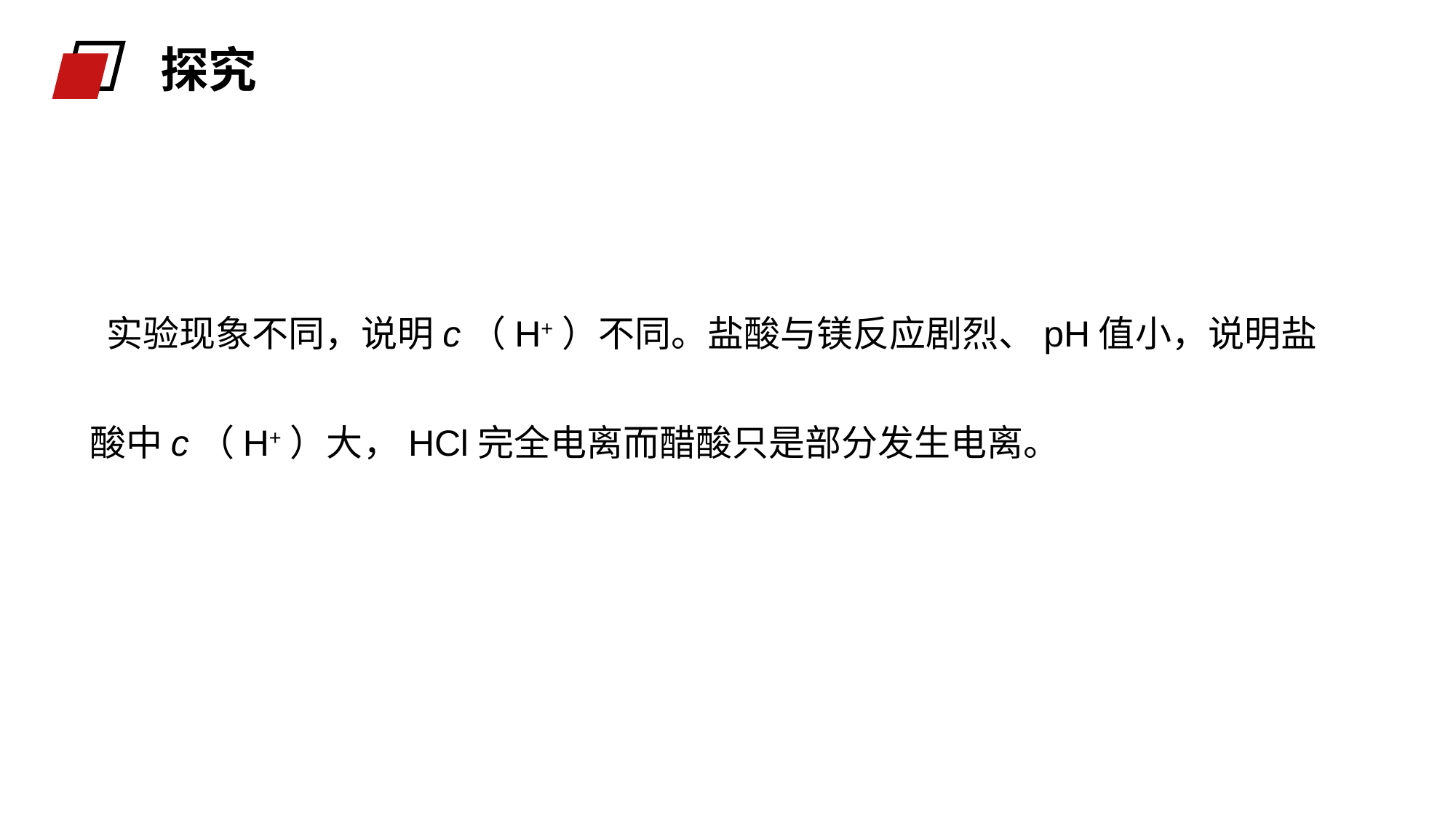

探究
 实验现象不同，说明c（H+）不同。盐酸与镁反应剧烈、pH值小，说明盐酸中c（H+）大，HCl完全电离而醋酸只是部分发生电离。